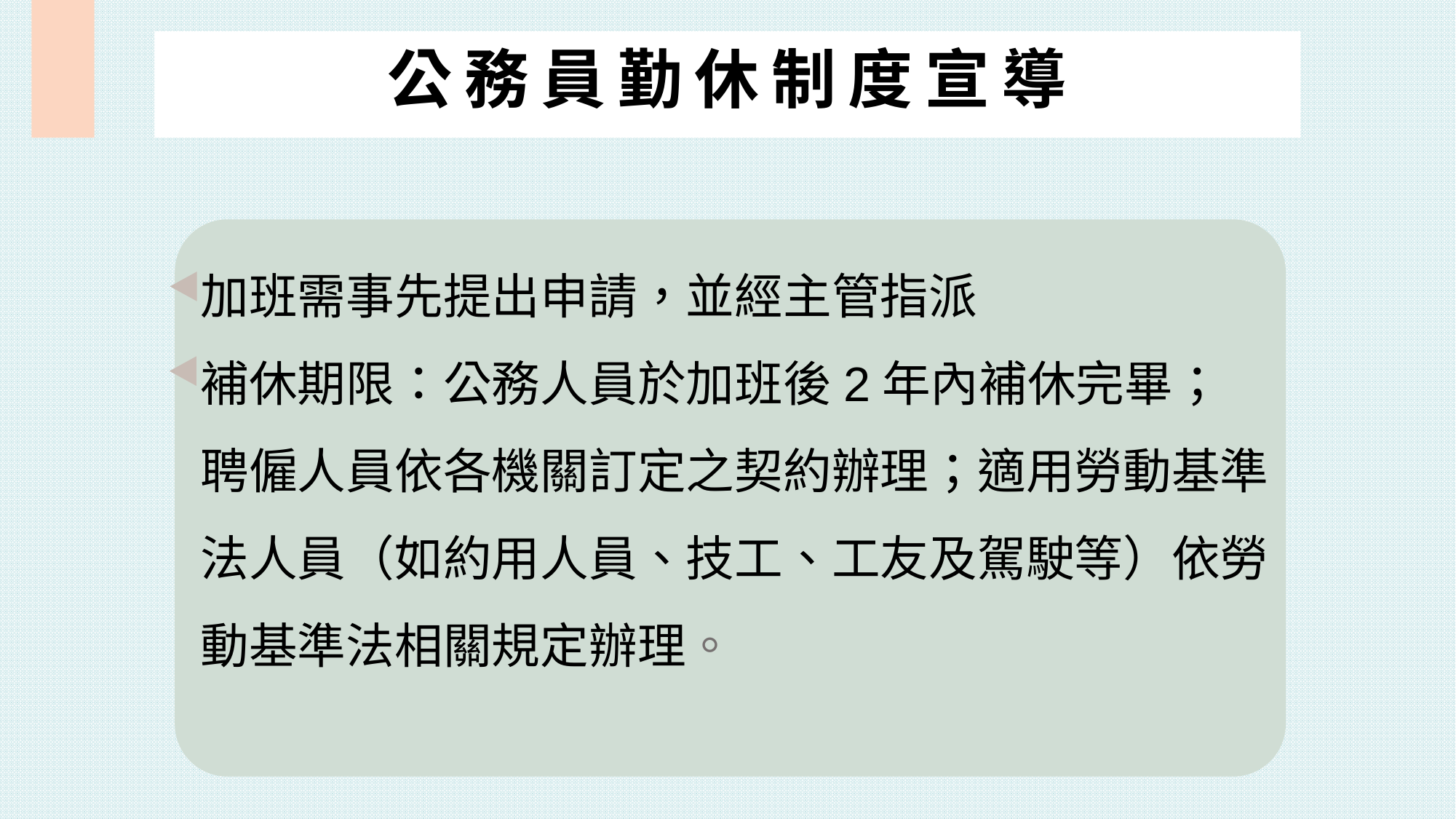

公務員勤休制度宣導

加班需事先提出申請，並經主管指派
補休期限：公務人員於加班後2年內補休完畢；聘僱人員依各機關訂定之契約辦理；適用勞動基準法人員（如約用人員、技工、工友及駕駛等）依勞動基準法相關規定辦理。